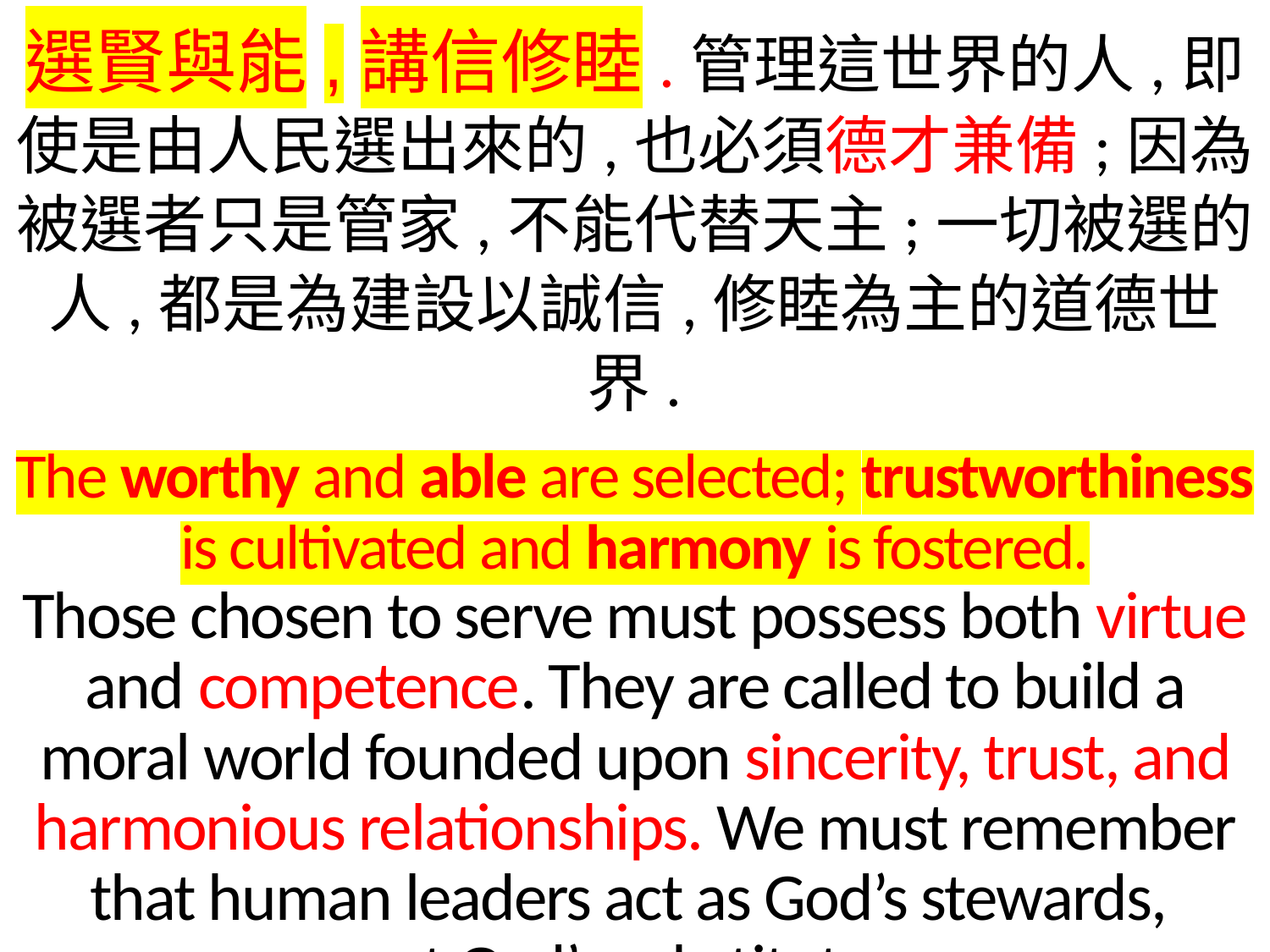

選賢與能,講信修睦.管理這世界的人,即使是由人民選出來的,也必須德才兼備;因為被選者只是管家,不能代替天主;一切被選的人,都是為建設以誠信,修睦為主的道德世界.
The worthy and able are selected; trustworthiness is cultivated and harmony is fostered.
Those chosen to serve must possess both virtue and competence. They are called to build a moral world founded upon sincerity, trust, and harmonious relationships. We must remember that human leaders act as God’s stewards,
not God’s substitutes.